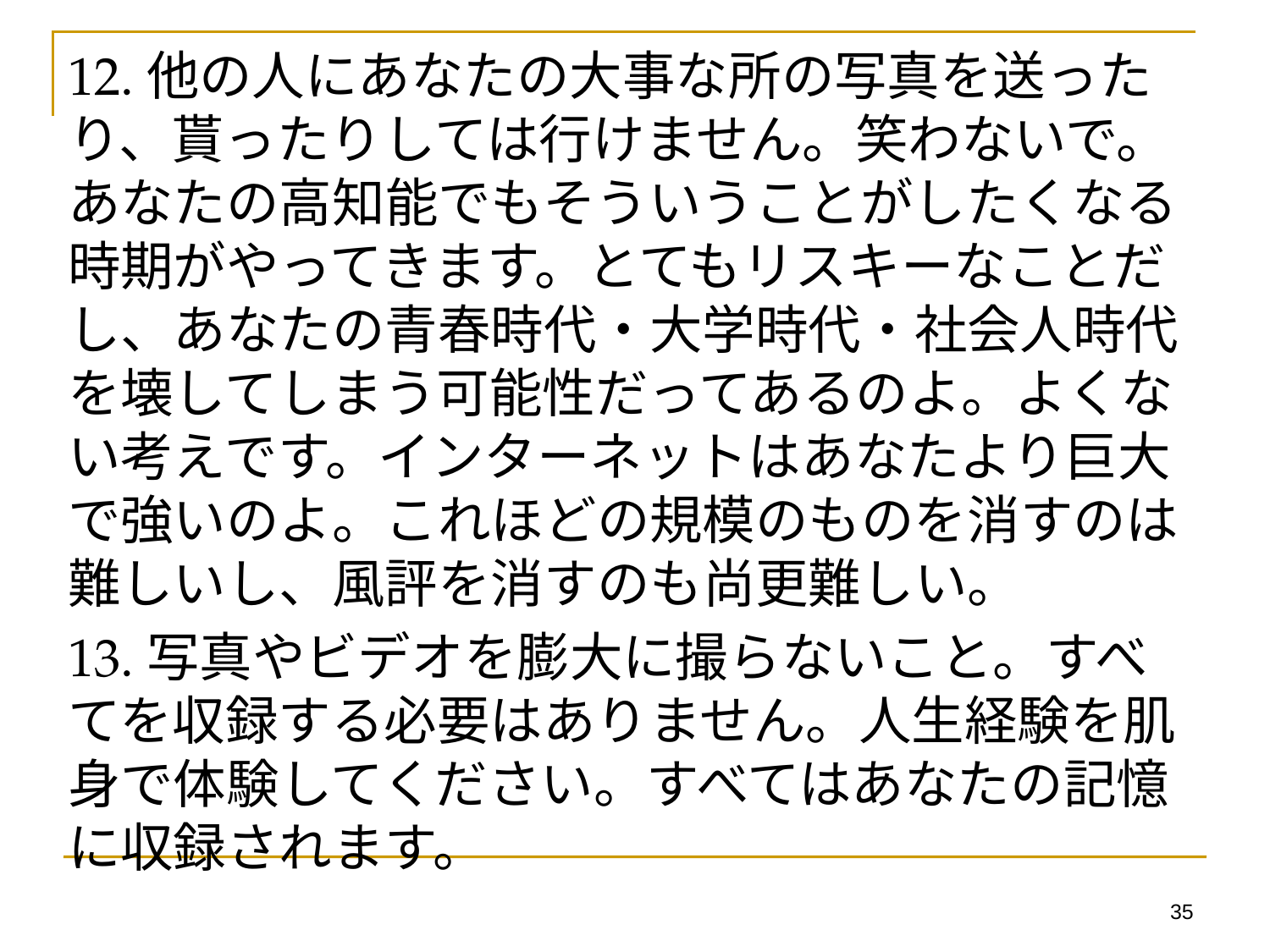

12.他の人にあなたの大事な所の写真を送ったり、貰ったりしては行けません。笑わないで。あなたの高知能でもそういうことがしたくなる時期がやってきます。とてもリスキーなことだし、あなたの青春時代・大学時代・社会人時代を壊してしまう可能性だってあるのよ。よくない考えです。インターネットはあなたより巨大で強いのよ。これほどの規模のものを消すのは難しいし、風評を消すのも尚更難しい。
13.写真やビデオを膨大に撮らないこと。すべてを収録する必要はありません。人生経験を肌身で体験してください。すべてはあなたの記憶に収録されます。
35